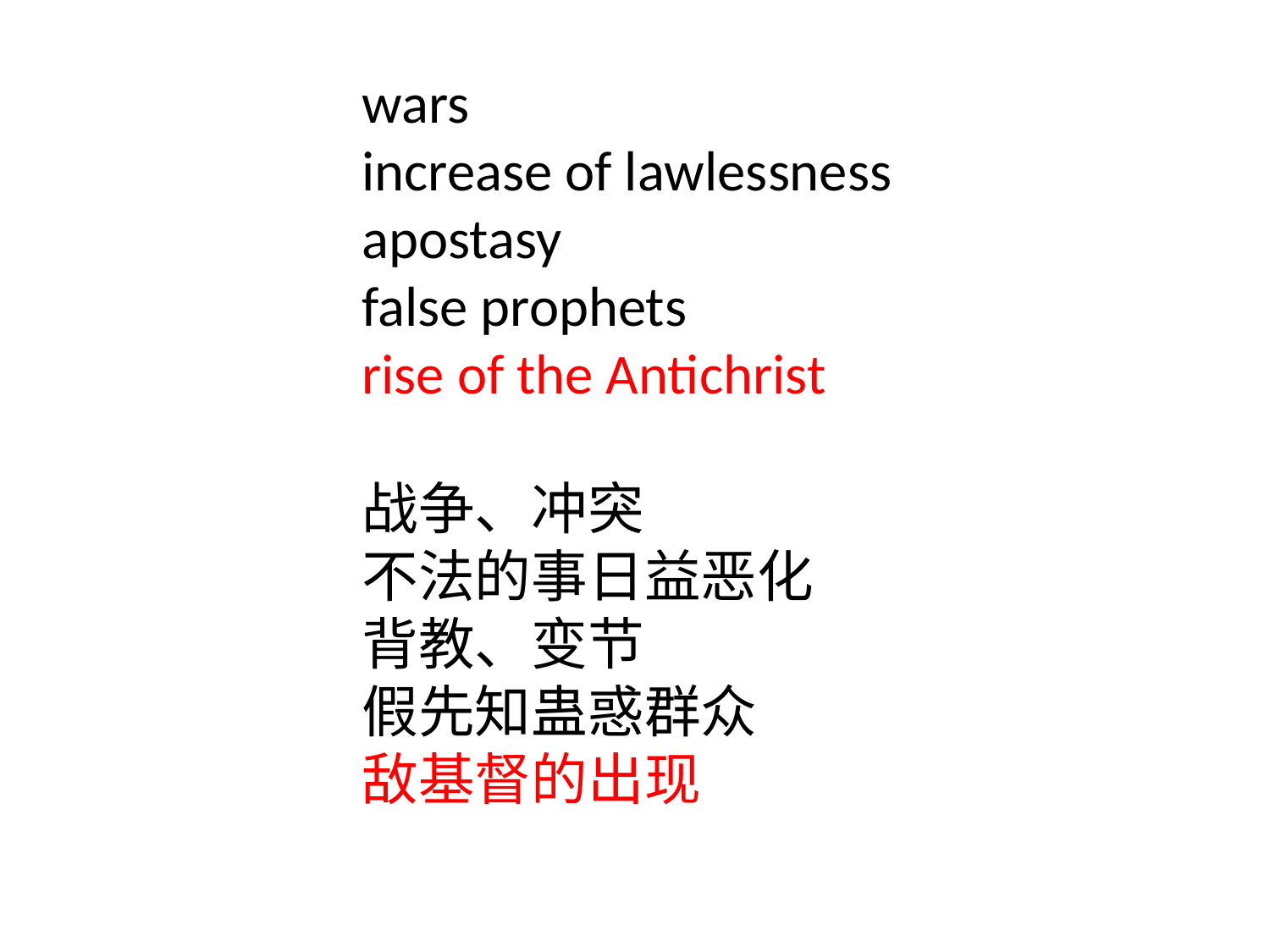

# wars increase of lawlessness apostasy false prophets rise of the Antichrist 战争、冲突 不法的事日益恶化 背教、变节 假先知蛊惑群众 敌基督的出现